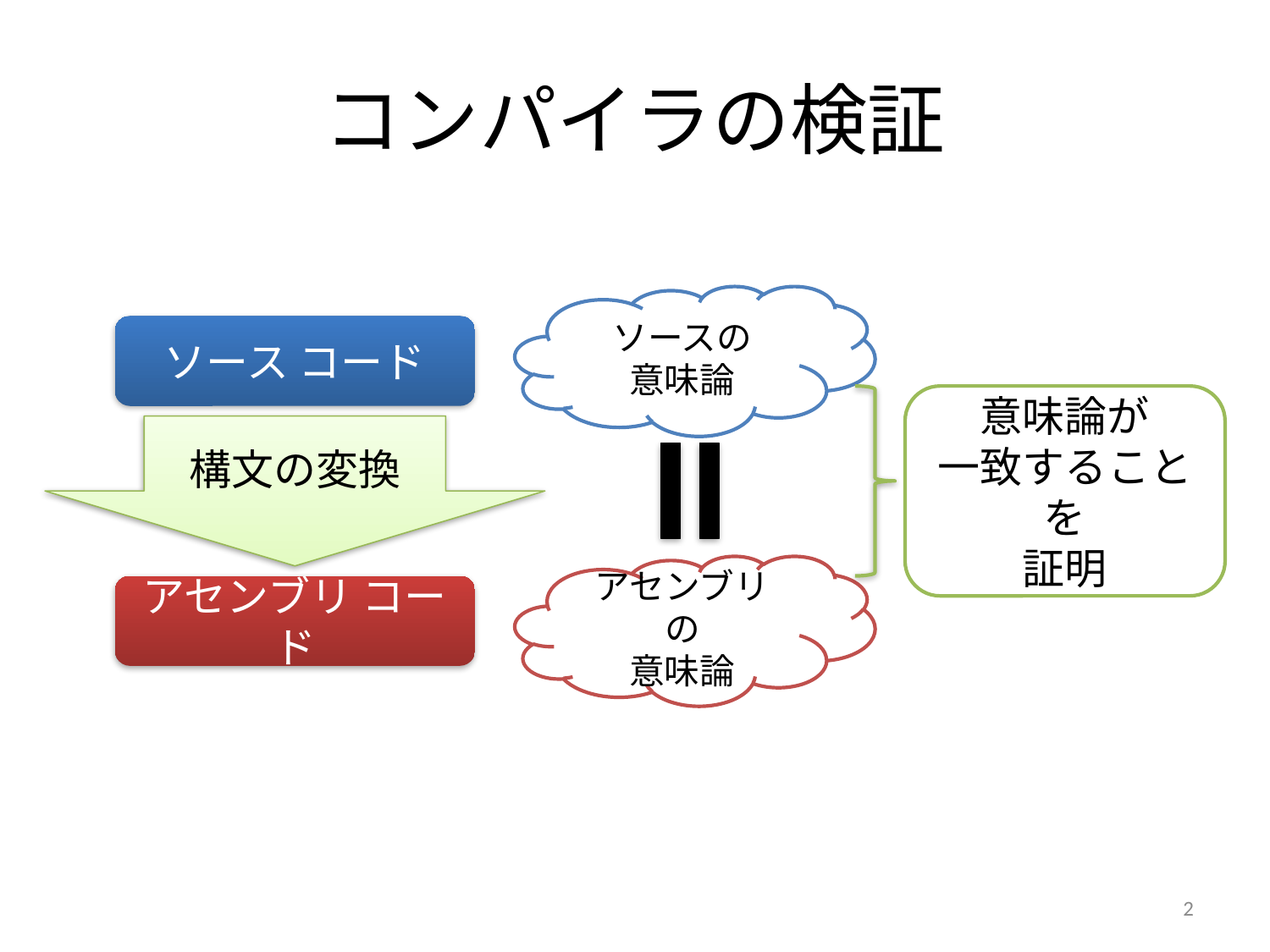

# コンパイラの検証
ソースの
意味論
ソース コード

意味論が
一致することを
証明
構文の変換

アセンブリの
意味論
アセンブリ コード
2